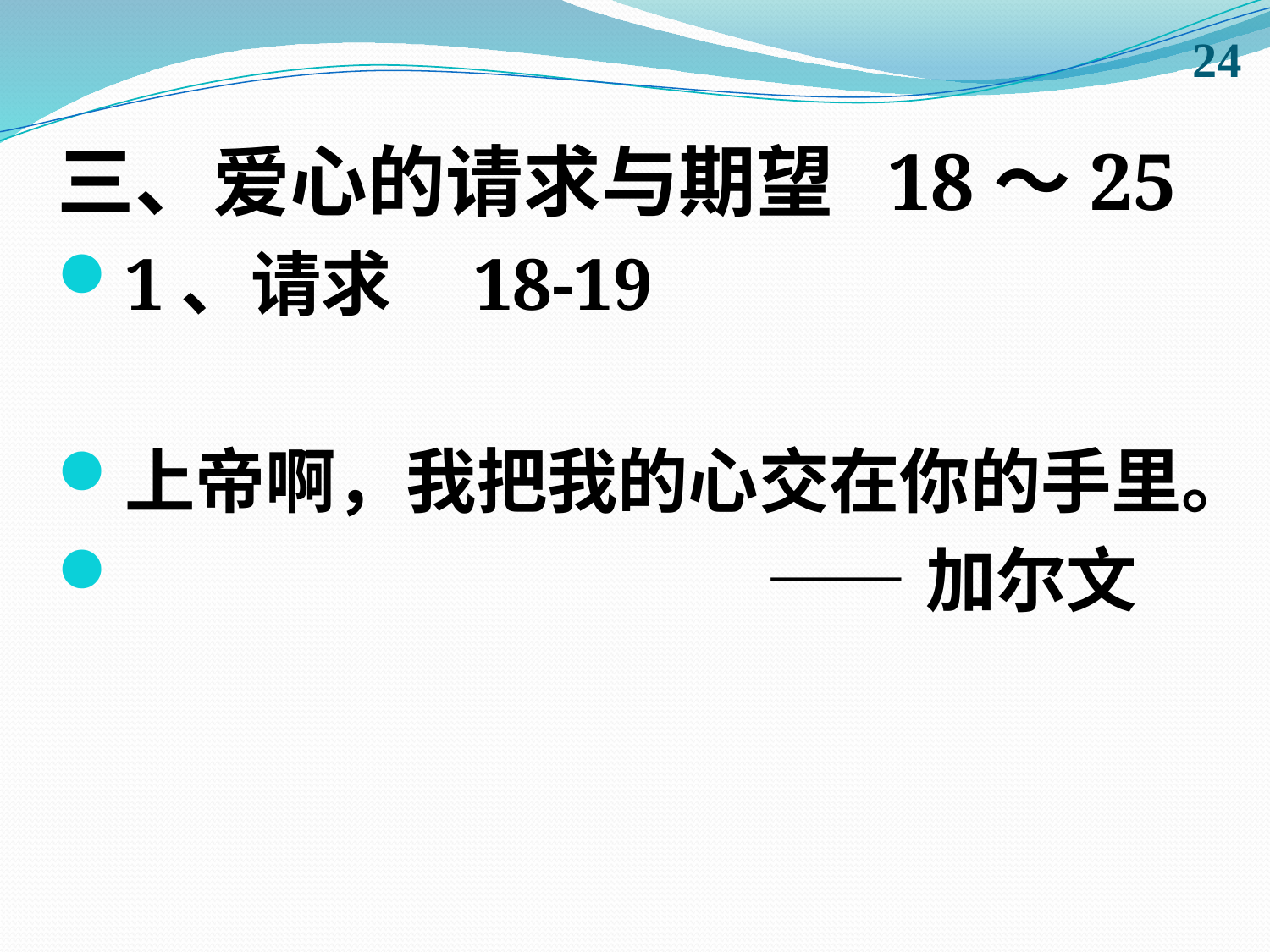

24
#
三、爱心的请求与期望  18～25
1、请求    18-19

上帝啊，我把我的心交在你的手里。
                                        ——加尔文